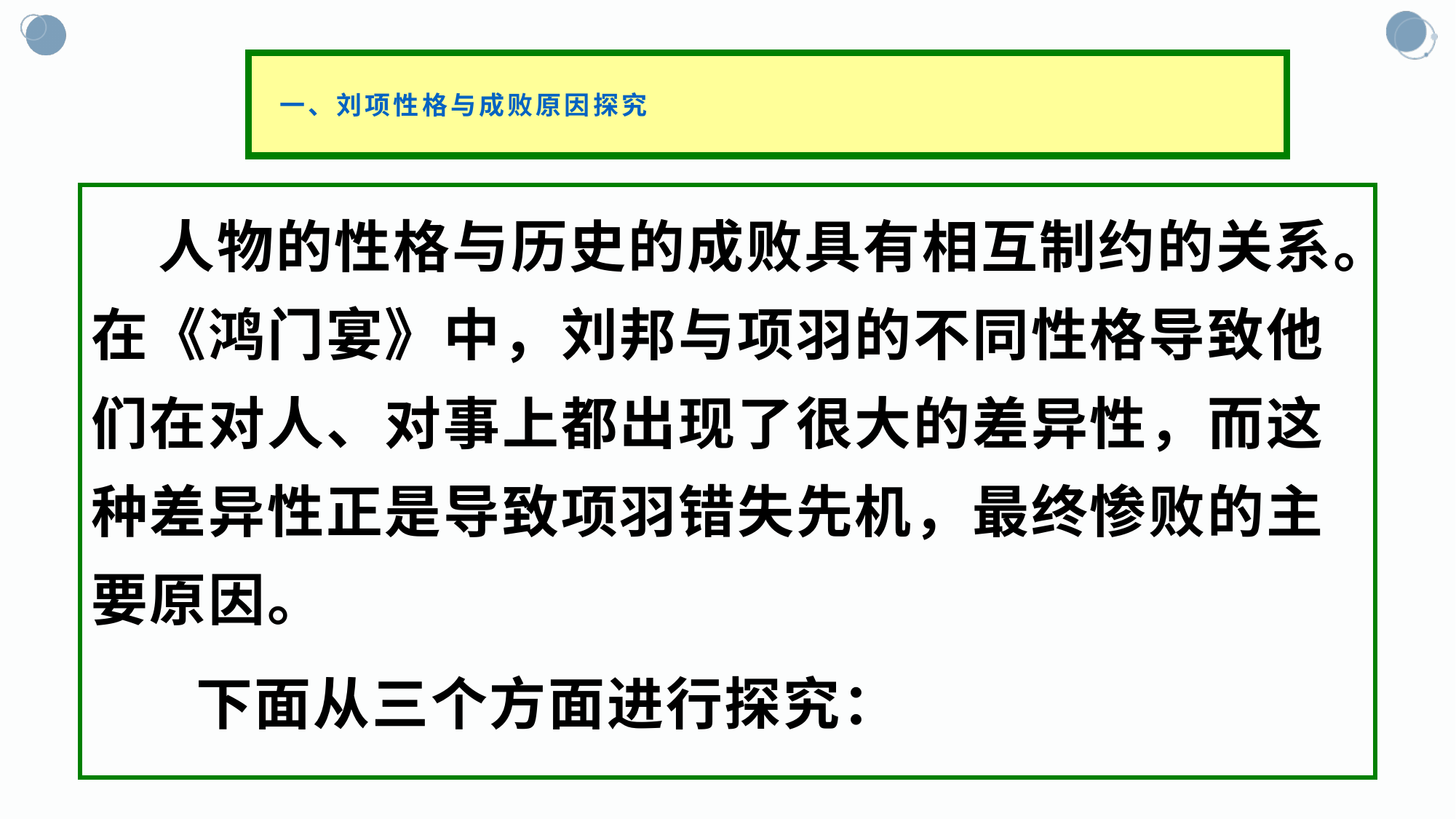

# 一、刘项性格与成败原因探究
       人物的性格与历史的成败具有相互制约的关系。在《鸿门宴》中，刘邦与项羽的不同性格导致他们在对人、对事上都出现了很大的差异性，而这种差异性正是导致项羽错失先机，最终惨败的主要原因。
      下面从三个方面进行探究：